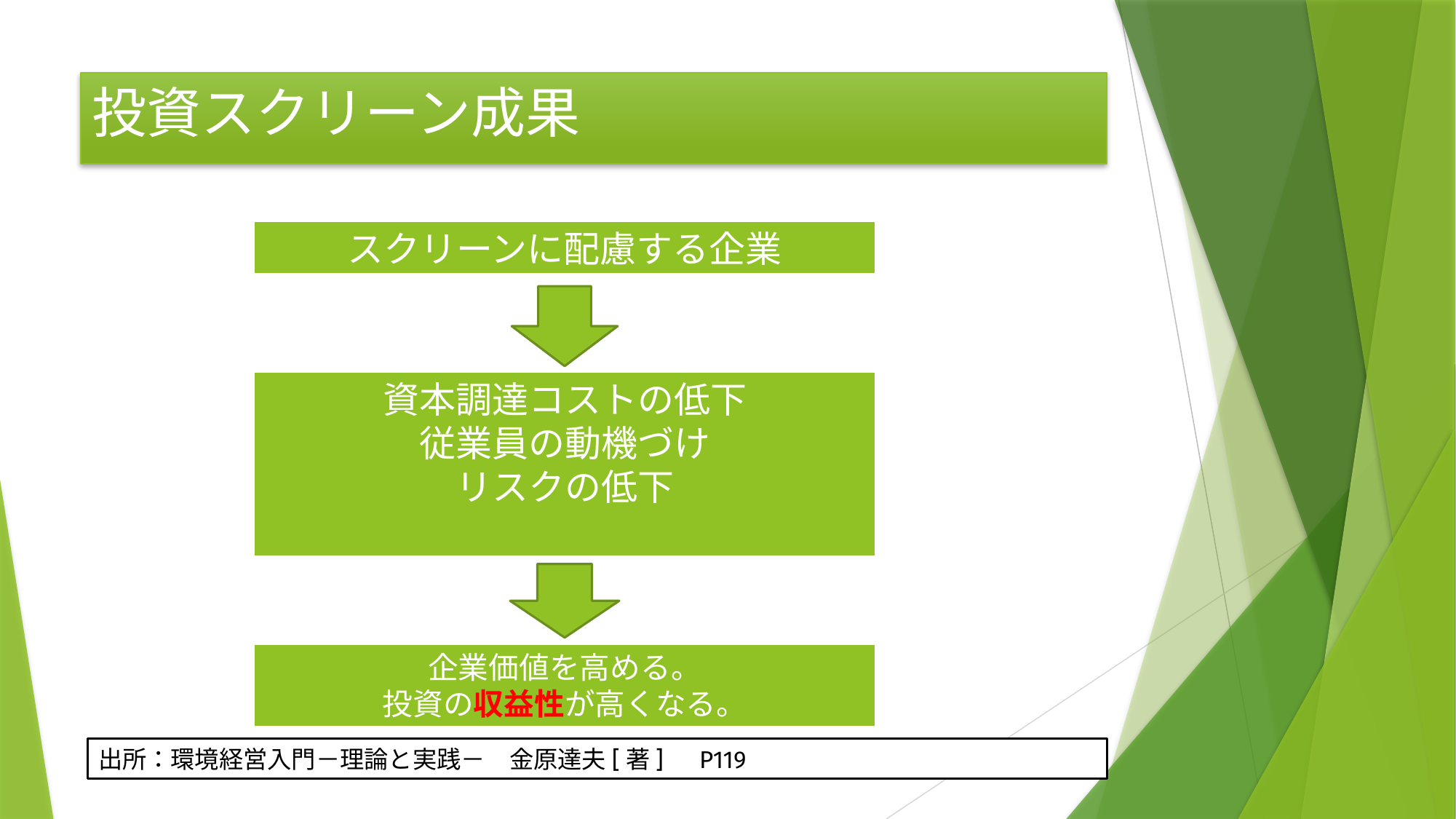

# 投資スクリーン成果
スクリーンに配慮する企業

資本調達コストの低下
従業員の動機づけ
リスクの低下

企業価値を高める。
投資の収益性が高くなる。
出所：環境経営入門－理論と実践－　金原達夫[著]　P119